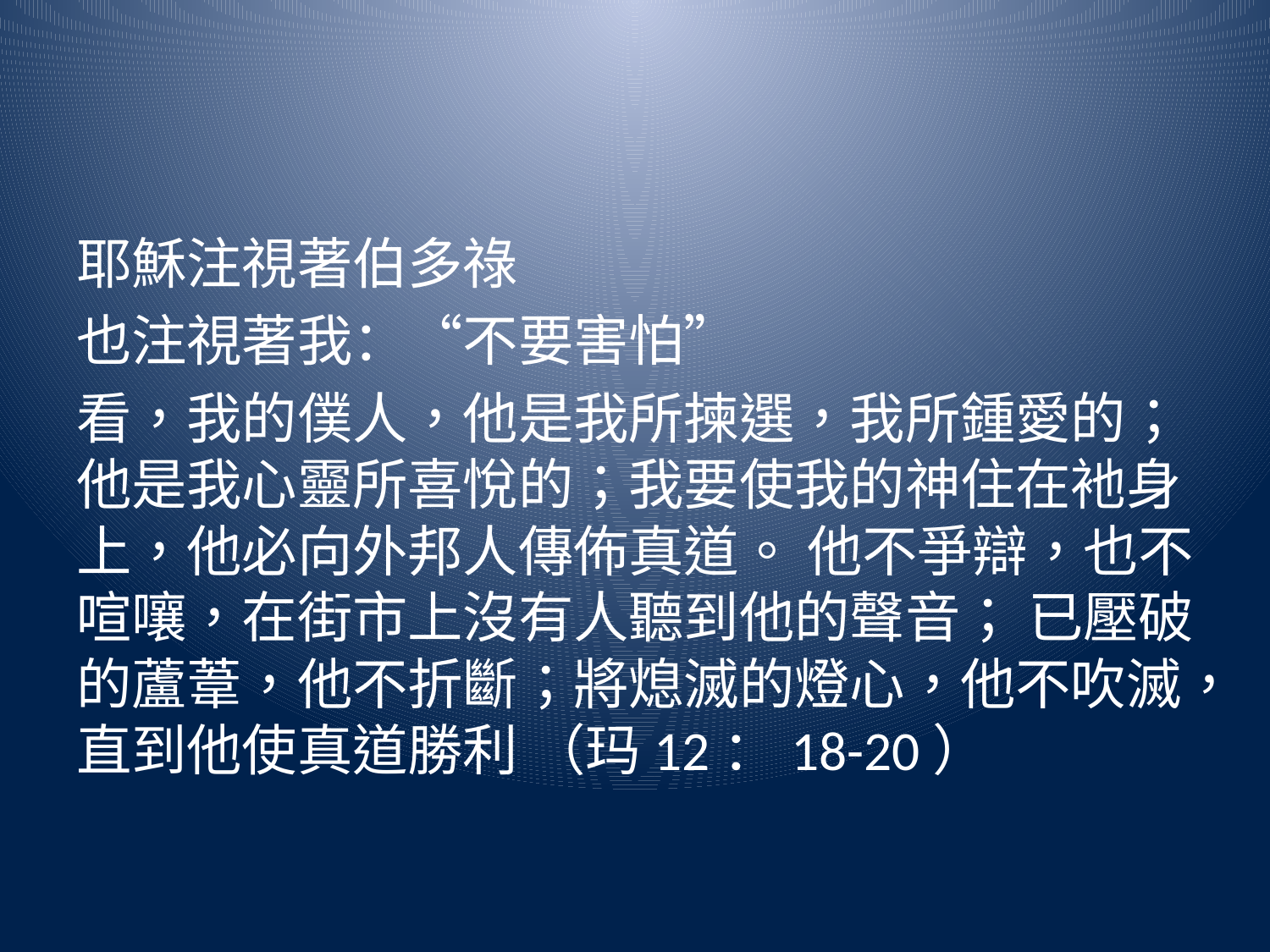

#
耶穌注視著伯多祿
也注視著我：“不要害怕”
看，我的僕人，他是我所揀選，我所鍾愛的；他是我心靈所喜悅的；我要使我的神住在衪身上，他必向外邦人傳佈真道。 他不爭辯，也不喧嚷，在街市上沒有人聽到他的聲音； 已壓破的蘆葦，他不折斷；將熄滅的燈心，他不吹滅，直到他使真道勝利 （玛12：18-20）